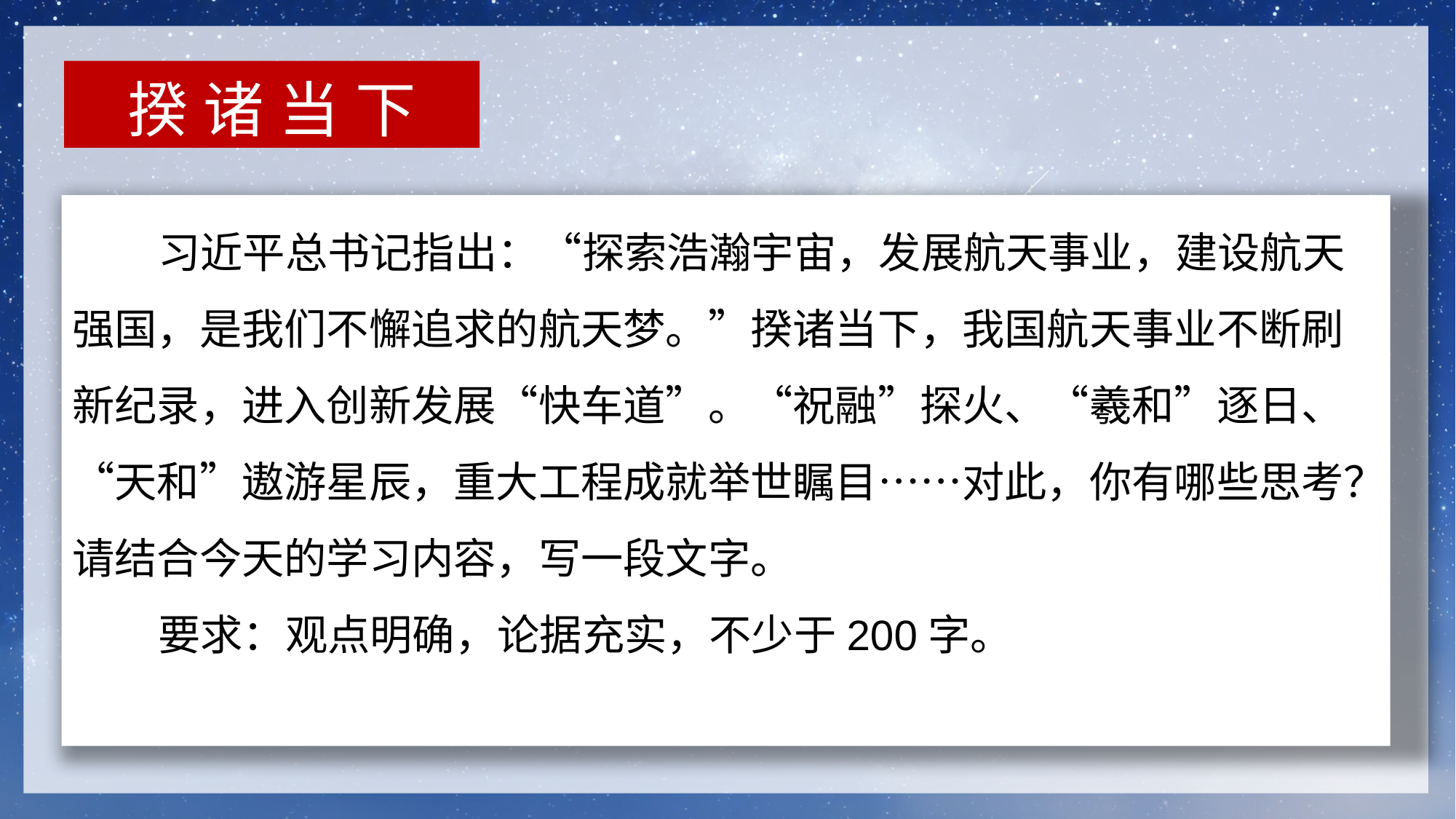

揆诸当下
习近平总书记指出：“探索浩瀚宇宙，发展航天事业，建设航天强国，是我们不懈追求的航天梦。”揆诸当下，我国航天事业不断刷新纪录，进入创新发展“快车道”。“祝融”探火、“羲和”逐日、“天和”遨游星辰，重大工程成就举世瞩目……对此，你有哪些思考？请结合今天的学习内容，写一段文字。
要求：观点明确，论据充实，不少于200字。